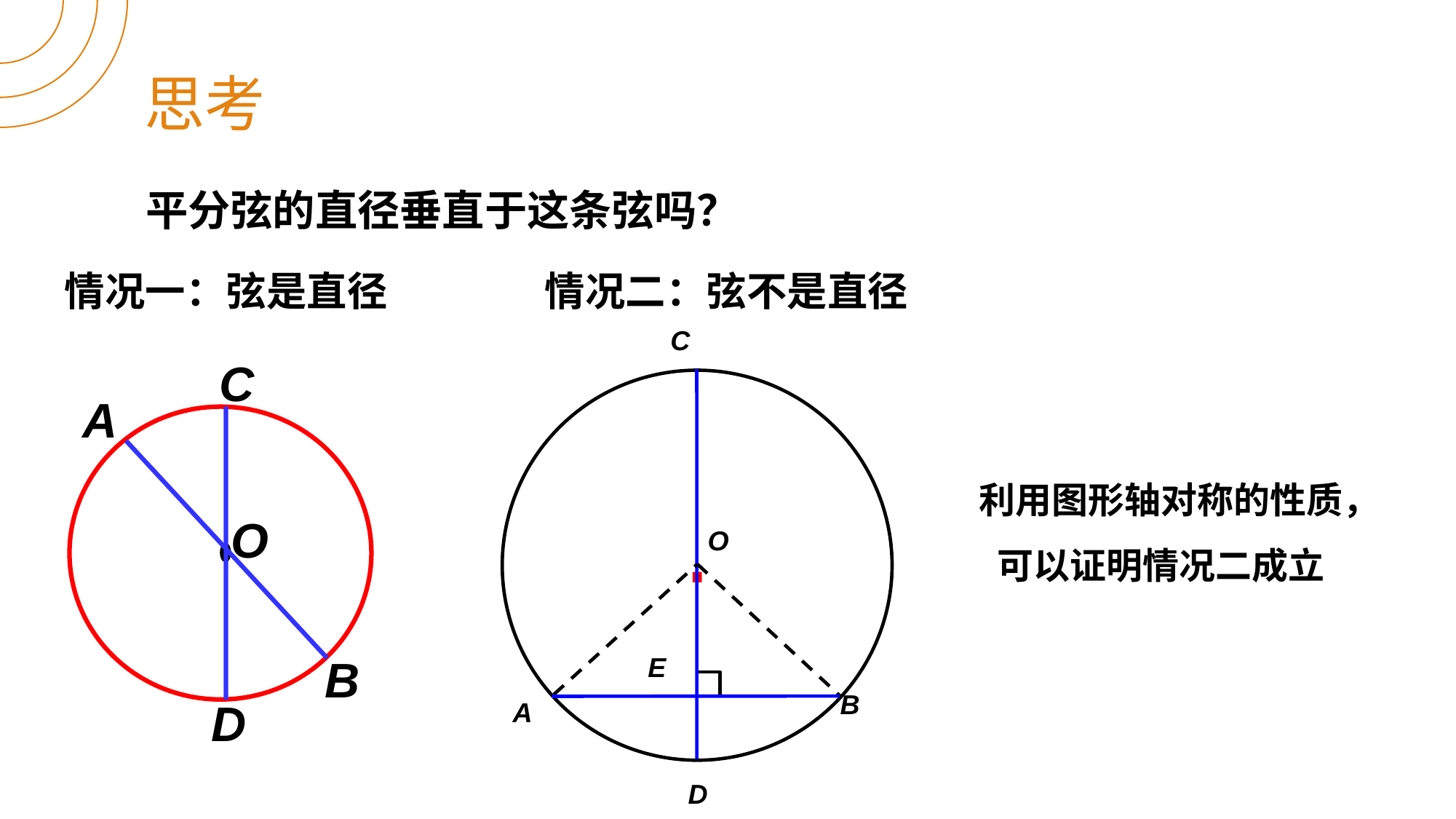

思考
 平分弦的直径垂直于这条弦吗？
情况一：弦是直径
情况二：弦不是直径
C
C

O

D

·
A
B

利用图形轴对称的性质，可以证明情况二成立
O

E

B
A

D